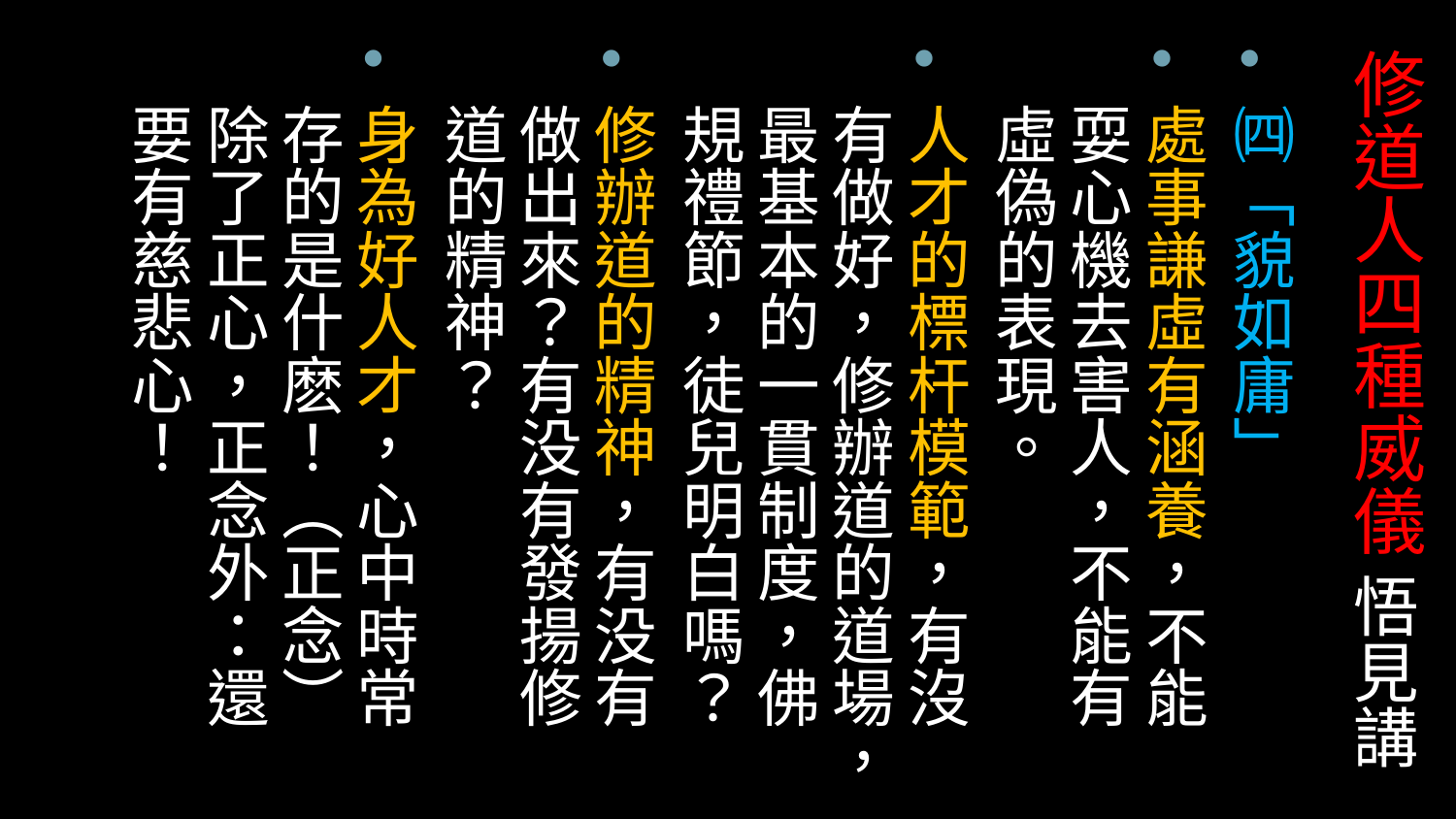

# 修道人四種威儀 悟見講
㈣「貌如庸」
處事謙虛有涵養，不能耍心機去害人，不能有虛偽的表現。
人才的標杆模範，有沒有做好，修辦道的道場，最基本的一貫制度，佛規禮節，徒兒明白嗎？
修辦道的精神，有没有做出來？有没有發揚修道的精神？
身為好人才，心中時常存的是什麽！（正念）除了正心，正念外：還要有慈悲心！